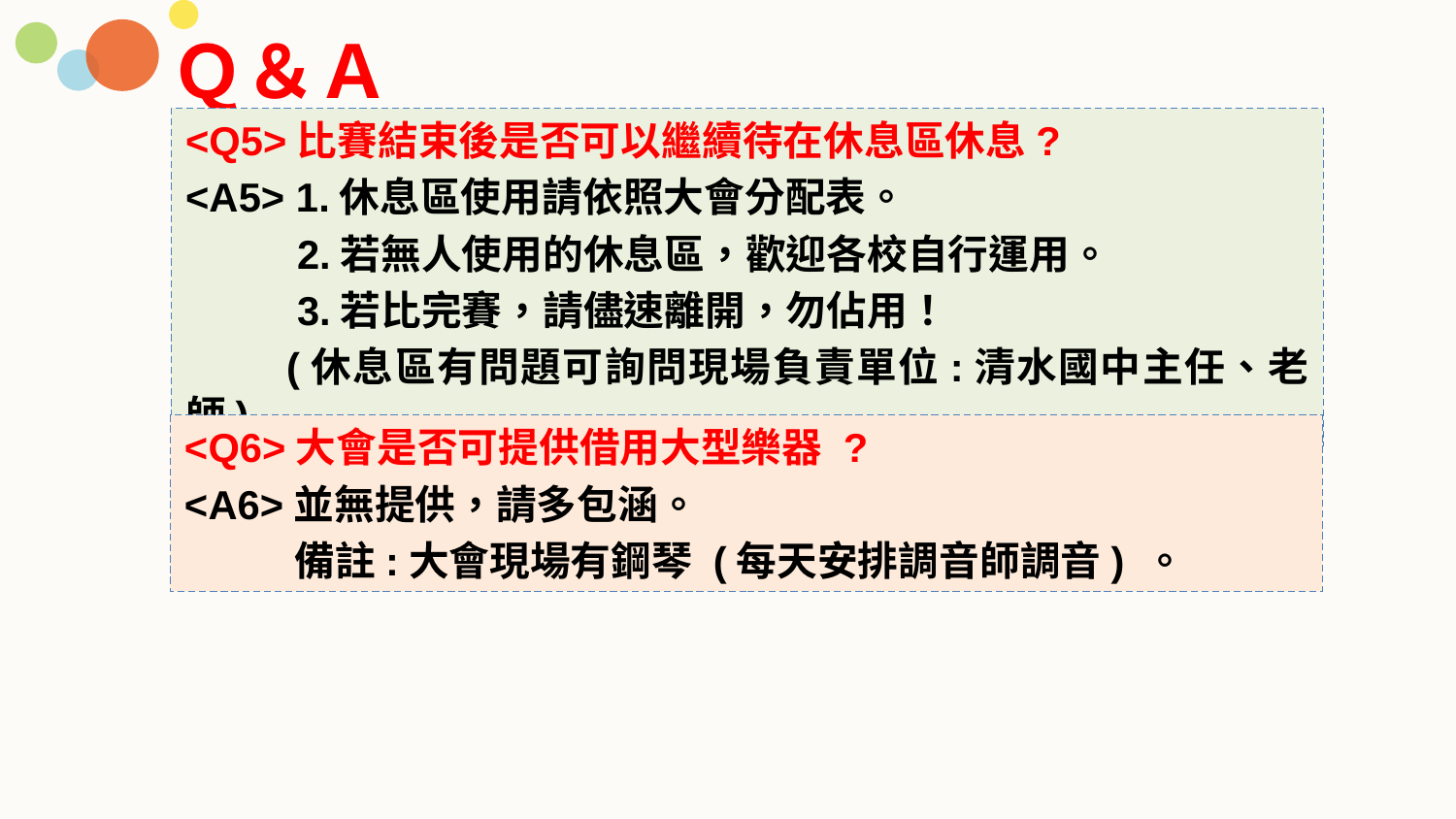

Ｑ＆Ａ

<Q5>比賽結束後是否可以繼續待在休息區休息?
<A5> 1.休息區使用請依照大會分配表。
          2.若無人使用的休息區，歡迎各校自行運用。
          3.若比完賽，請儘速離開，勿佔用！
        (休息區有問題可詢問現場負責單位:清水國中主任、老師)
<Q6>大會是否可提供借用大型樂器 ?
<A6>並無提供，請多包涵。
         備註:大會現場有鋼琴 (每天安排調音師調音) 。